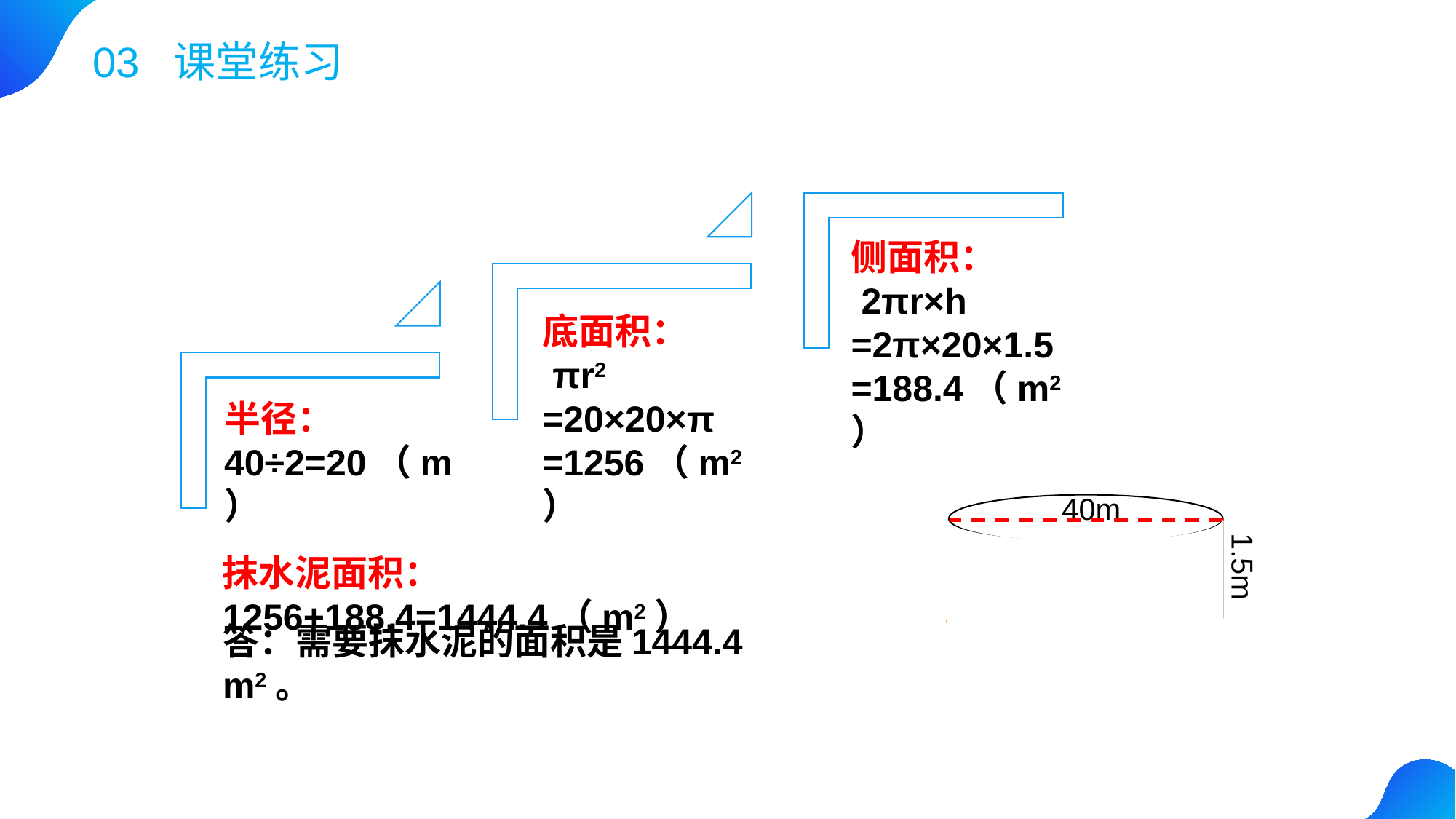

03  课堂练习

侧面积：
 2πr×h
=2π×20×1.5
=188.4（m2）

底面积：
 πr2
=20×20×π
=1256（m2）

半径：
40÷2=20（m）

40m

1.5m

抹水泥面积：1256+188.4=1444.4（m2）
答：需要抹水泥的面积是1444.4 m2。